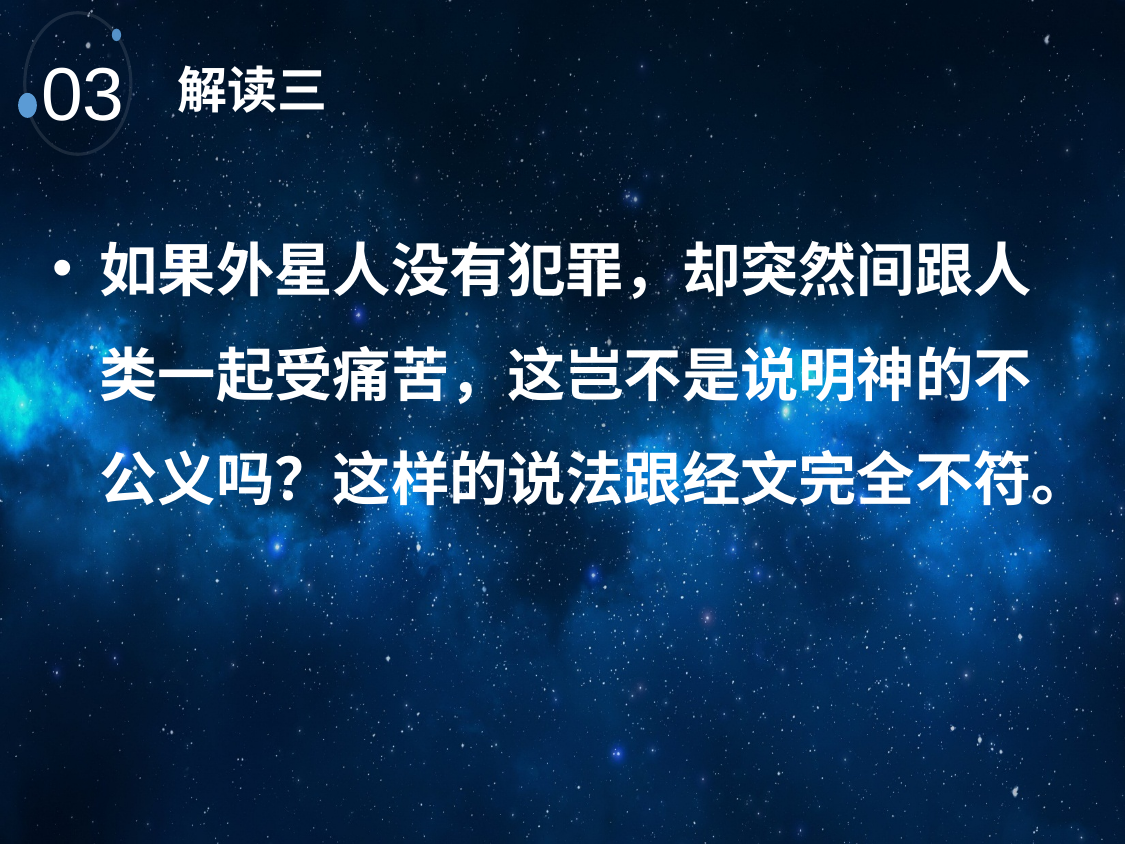

03
解读三
如果外星人没有犯罪，却突然间跟人类一起受痛苦，这岂不是说明神的不公义吗？这样的说法跟经文完全不符。